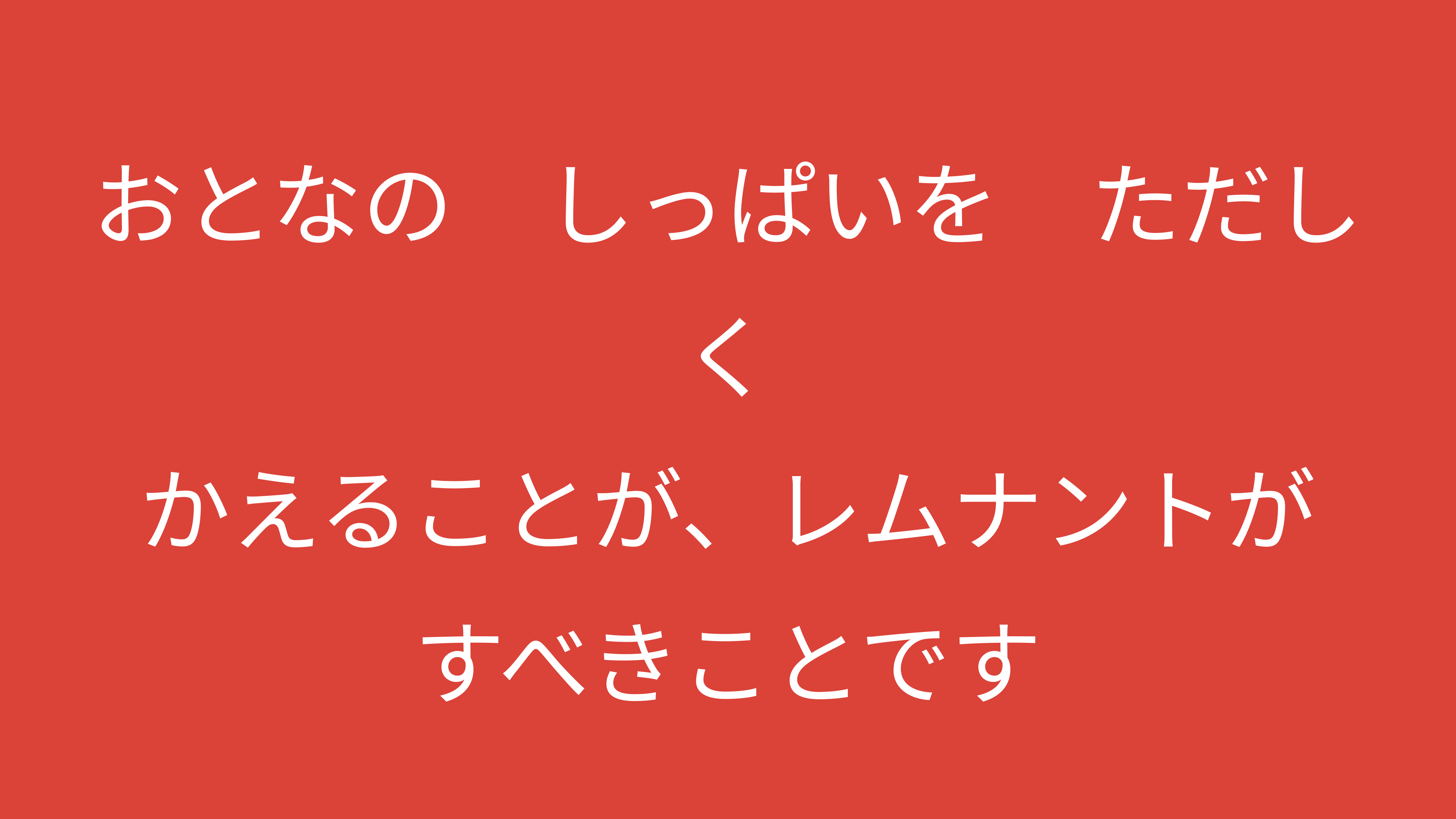

おとなの　しっぱいを　ただしく
かえることが、レムナントが
すべきことです